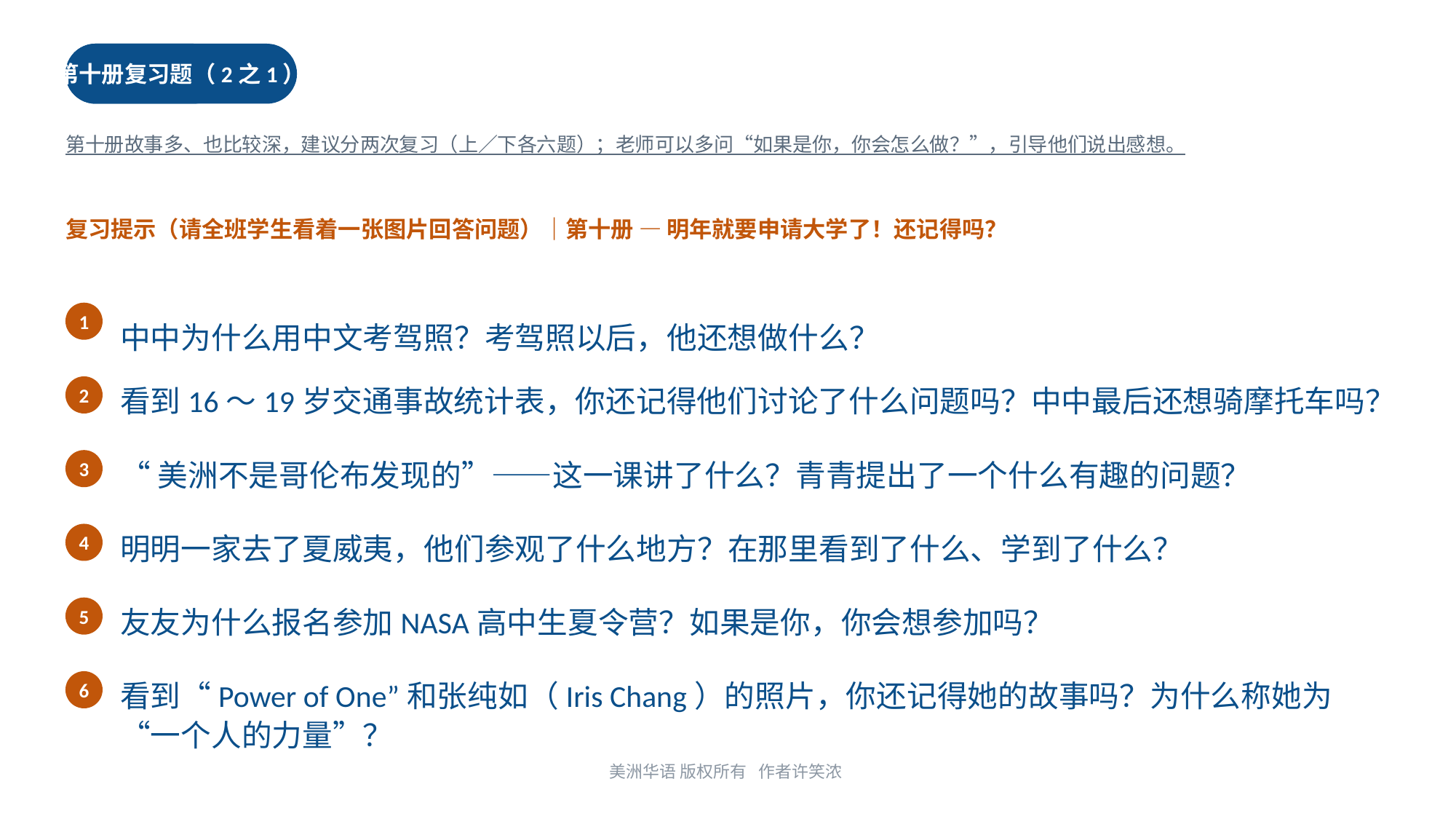

第十册复习题（2之1）
第十册
第十册故事多、也比较深，建议分两次复习（上／下各六题）；老师可以多问“如果是你，你会怎么做？”，引导他们说出感想。
复习提示（请全班学生看着一张图片回答问题）｜第十册 — 明年就要申请大学了！还记得吗？
1
中中为什么用中文考驾照？考驾照以后，他还想做什么？
2
看到16～19岁交通事故统计表，你还记得他们讨论了什么问题吗？中中最后还想骑摩托车吗？
3
“美洲不是哥伦布发现的”——这一课讲了什么？青青提出了一个什么有趣的问题？
4
明明一家去了夏威夷，他们参观了什么地方？在那里看到了什么、学到了什么？
5
友友为什么报名参加NASA高中生夏令营？如果是你，你会想参加吗？
6
看到“Power of One”和张纯如（Iris Chang）的照片，你还记得她的故事吗？为什么称她为“一个人的力量”？
美洲华语 版权所有   作者许笑浓